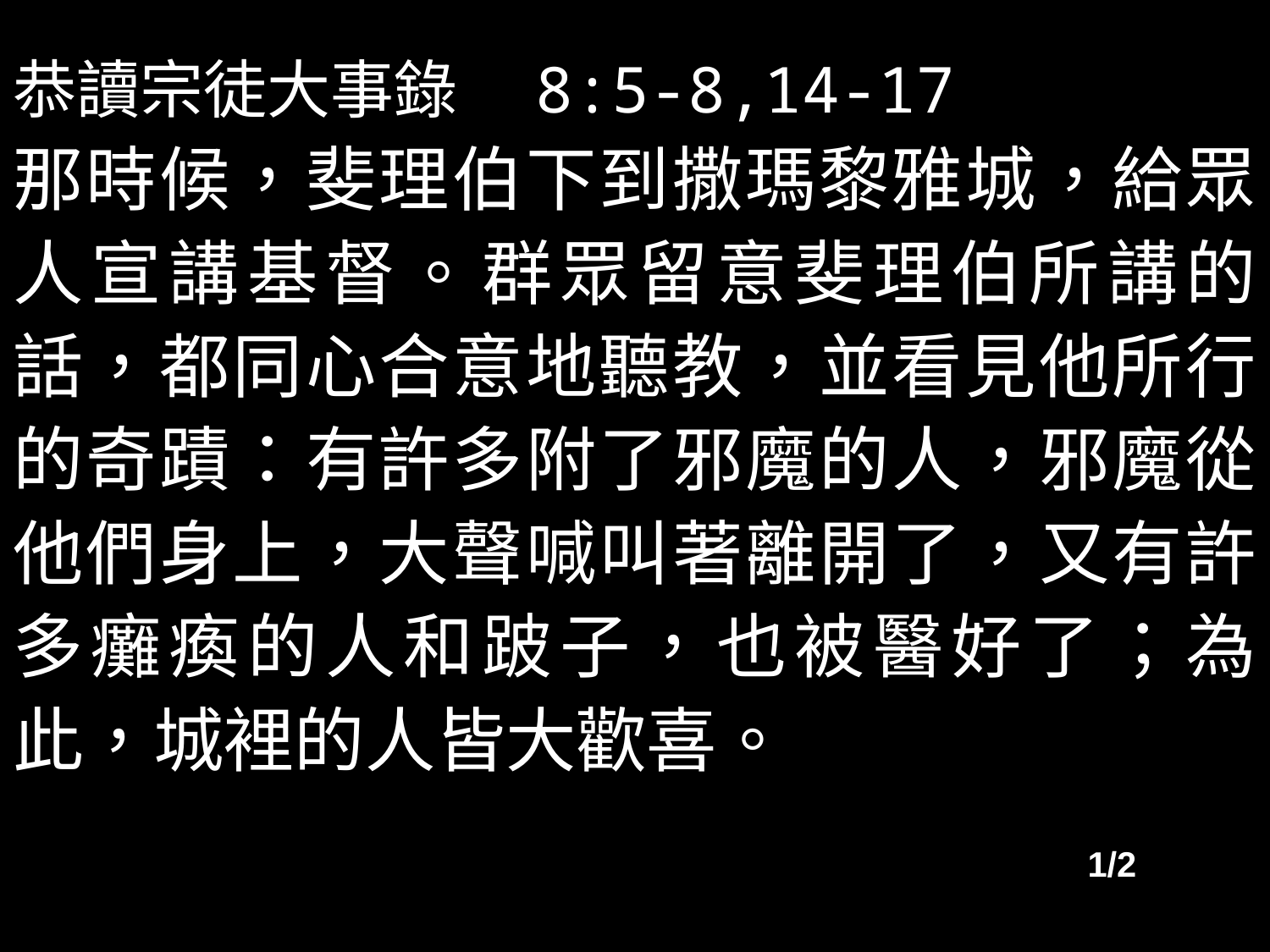

恭讀宗徒大事錄　8:5-8,14-17
那時候，斐理伯下到撒瑪黎雅城，給眾人宣講基督。群眾留意斐理伯所講的話，都同心合意地聽教，並看見他所行的奇蹟：有許多附了邪魔的人，邪魔從他們身上，大聲喊叫著離開了，又有許多癱瘓的人和跛子，也被醫好了；為此，城裡的人皆大歡喜。
1/2